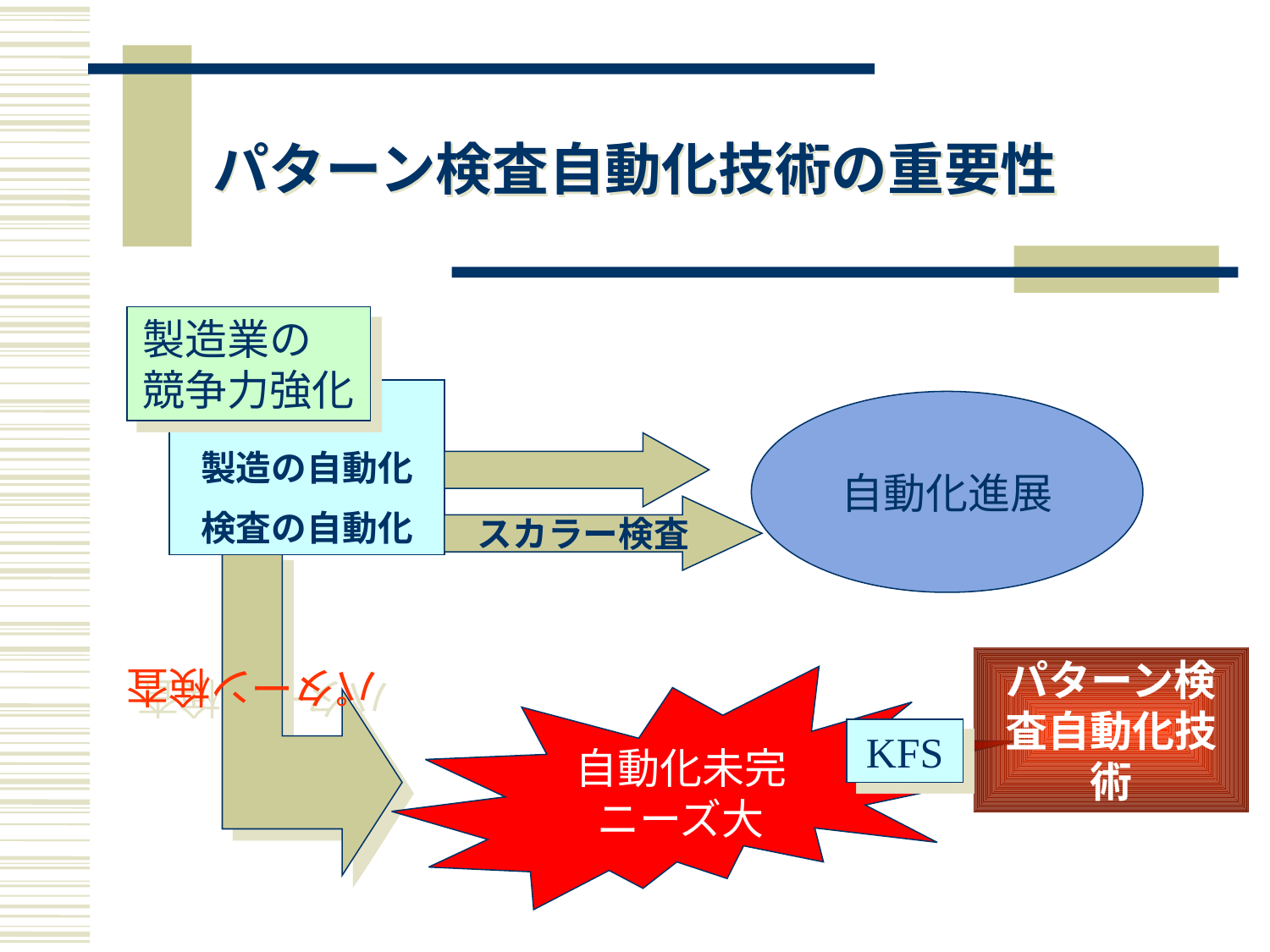

# パターン検査自動化技術の重要性
製造業の　競争力強化

製造の自動化
検査の自動化
自動化進展

スカラー検査
パターン検査
パターン検査自動化技術
自動化未完
ニーズ大
KFS